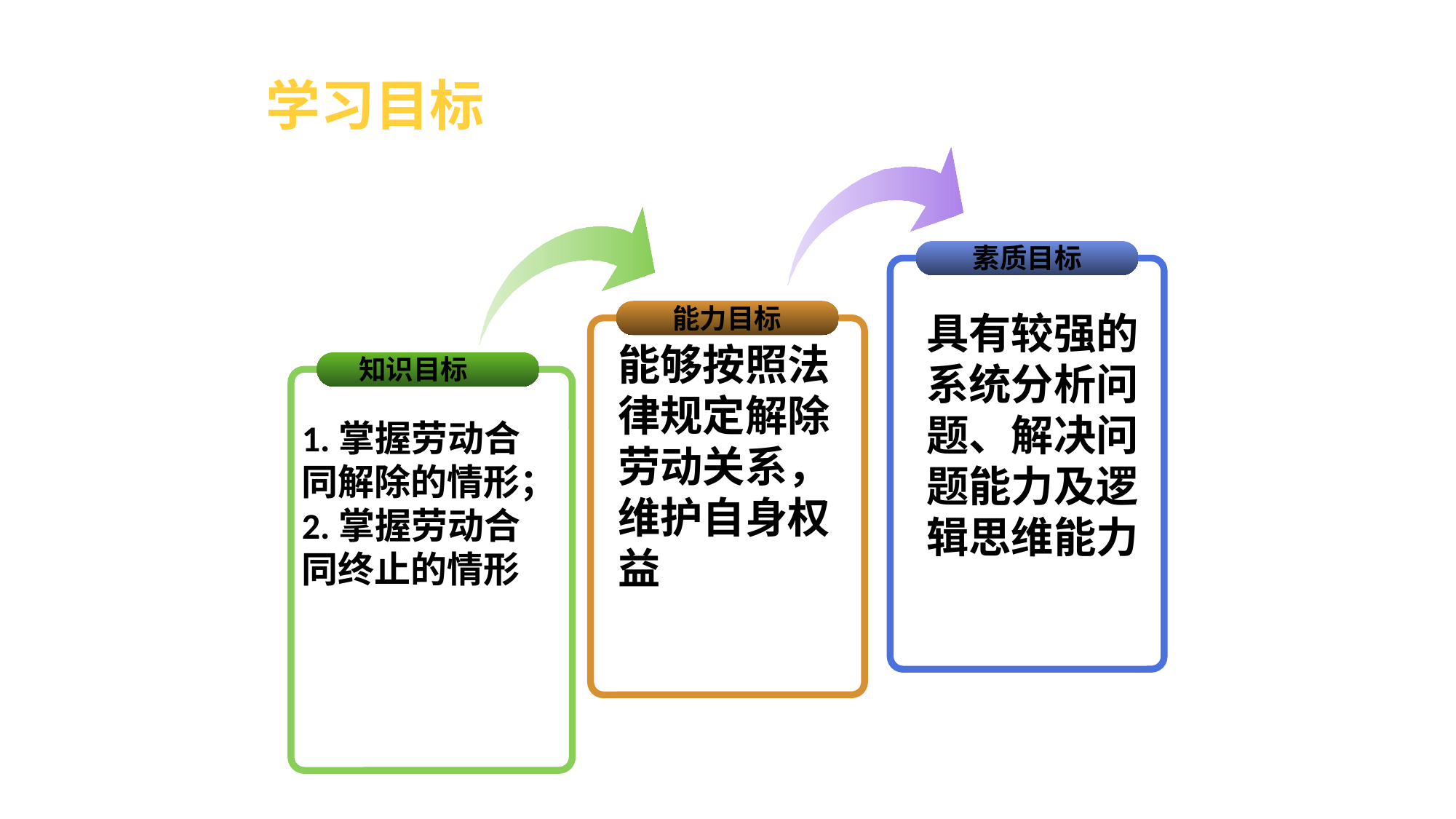

# 学习目标

素质目标

能力目标

具有较强的系统分析问题、解决问题能力及逻辑思维能力

能够按照法律规定解除劳动关系，维护自身权益
知识目标

1.掌握劳动合同解除的情形；2.掌握劳动合同终止的情形